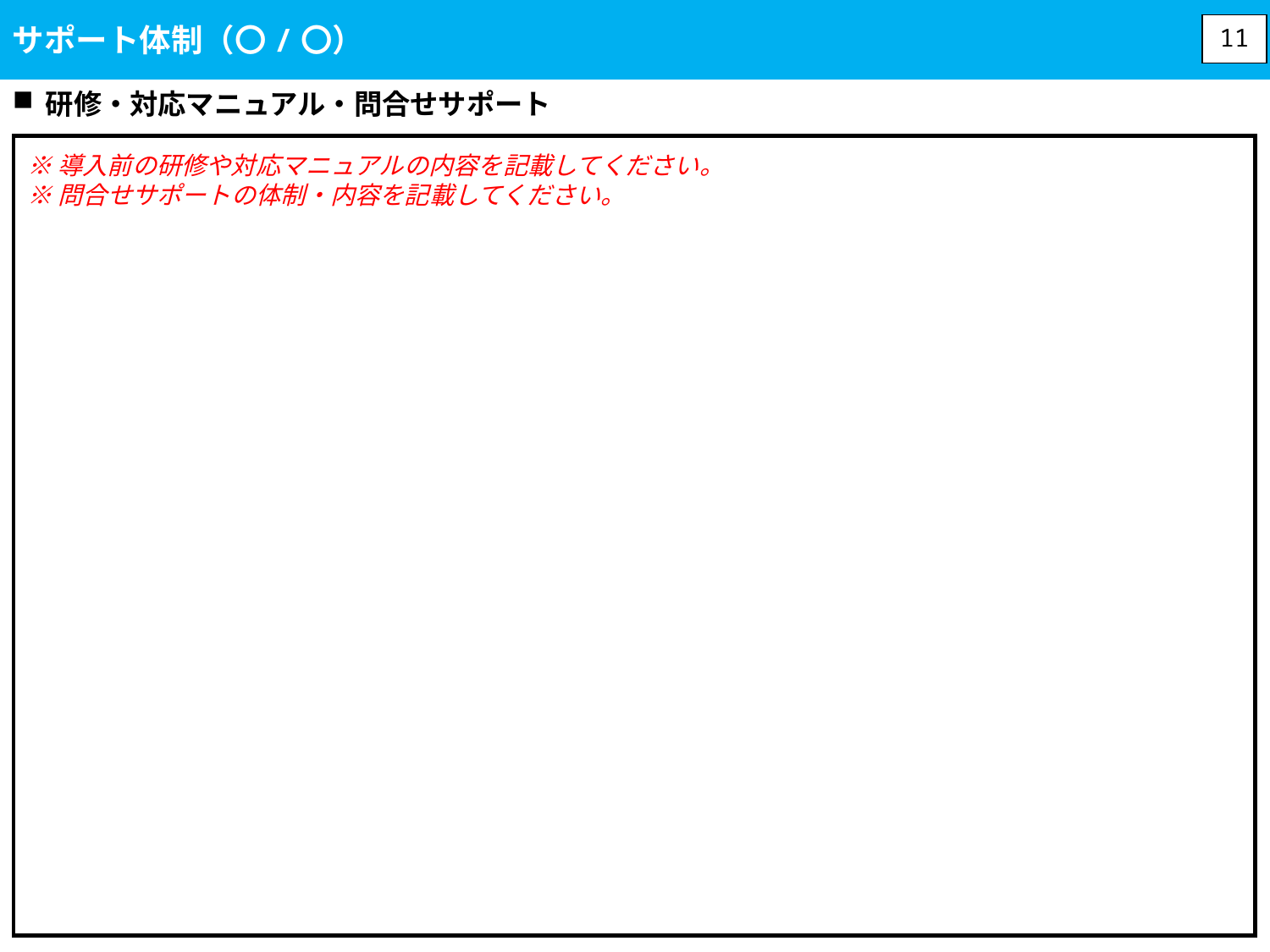

サポート体制（〇/〇）
11
研修・対応マニュアル・問合せサポート

※導入前の研修や対応マニュアルの内容を記載してください。
※問合せサポートの体制・内容を記載してください。